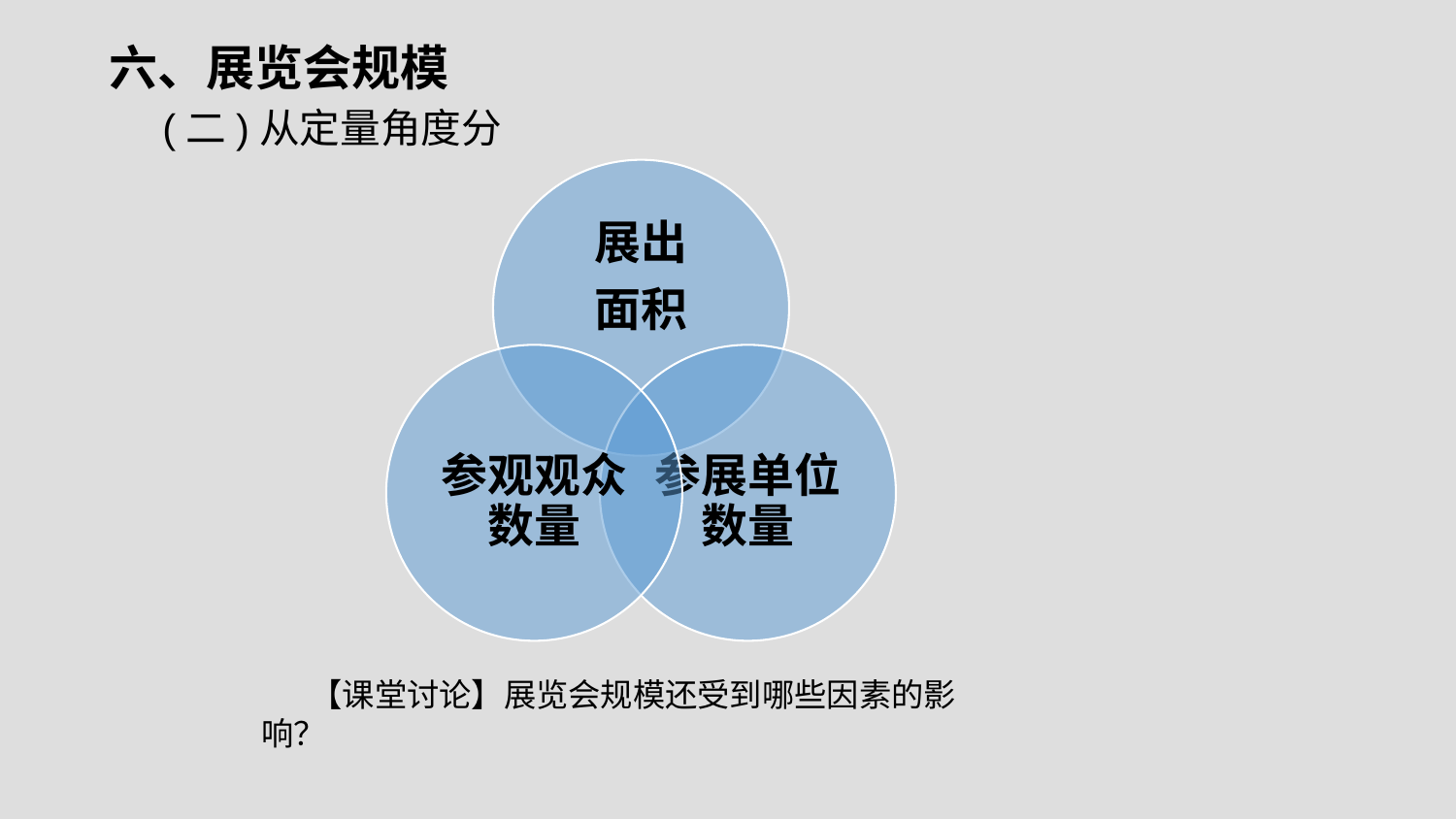

# 六、展览会规模
(二)从定量角度分

展出
面积
参展单位数量
参观观众数量
【课堂讨论】展览会规模还受到哪些因素的影响？